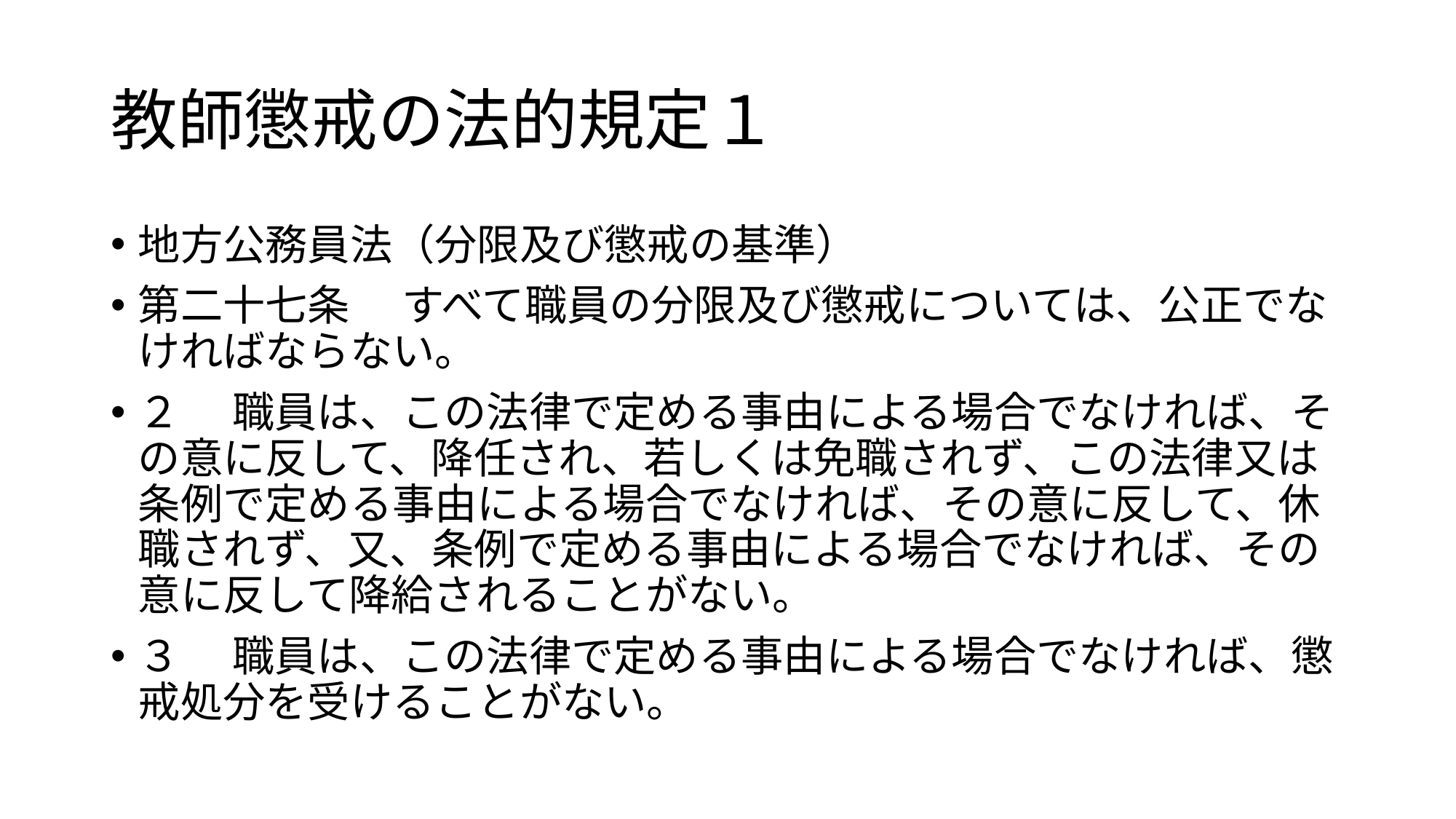

# 教師懲戒の法的規定１
地方公務員法（分限及び懲戒の基準）
第二十七条 　すべて職員の分限及び懲戒については、公正でなければならない。
２ 　職員は、この法律で定める事由による場合でなければ、その意に反して、降任され、若しくは免職されず、この法律又は条例で定める事由による場合でなければ、その意に反して、休職されず、又、条例で定める事由による場合でなければ、その意に反して降給されることがない。
３ 　職員は、この法律で定める事由による場合でなければ、懲戒処分を受けることがない。